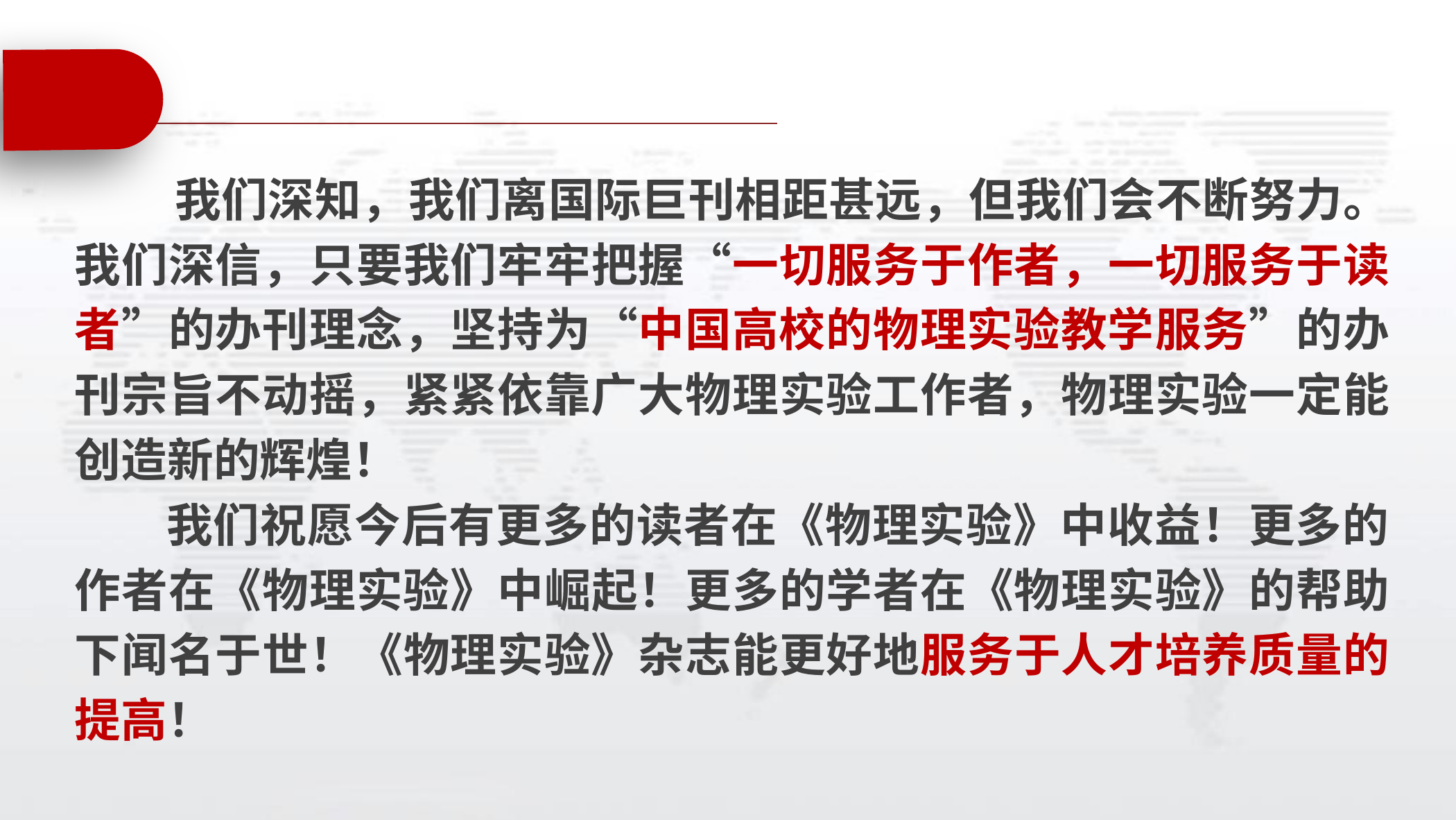

我们深知，我们离国际巨刊相距甚远，但我们会不断努力。我们深信，只要我们牢牢把握“一切服务于作者，一切服务于读者”的办刊理念，坚持为“中国高校的物理实验教学服务”的办刊宗旨不动摇，紧紧依靠广大物理实验工作者，物理实验一定能创造新的辉煌！
       我们祝愿今后有更多的读者在《物理实验》中收益！更多的作者在《物理实验》中崛起！更多的学者在《物理实验》的帮助下闻名于世！《物理实验》杂志能更好地服务于人才培养质量的提高！